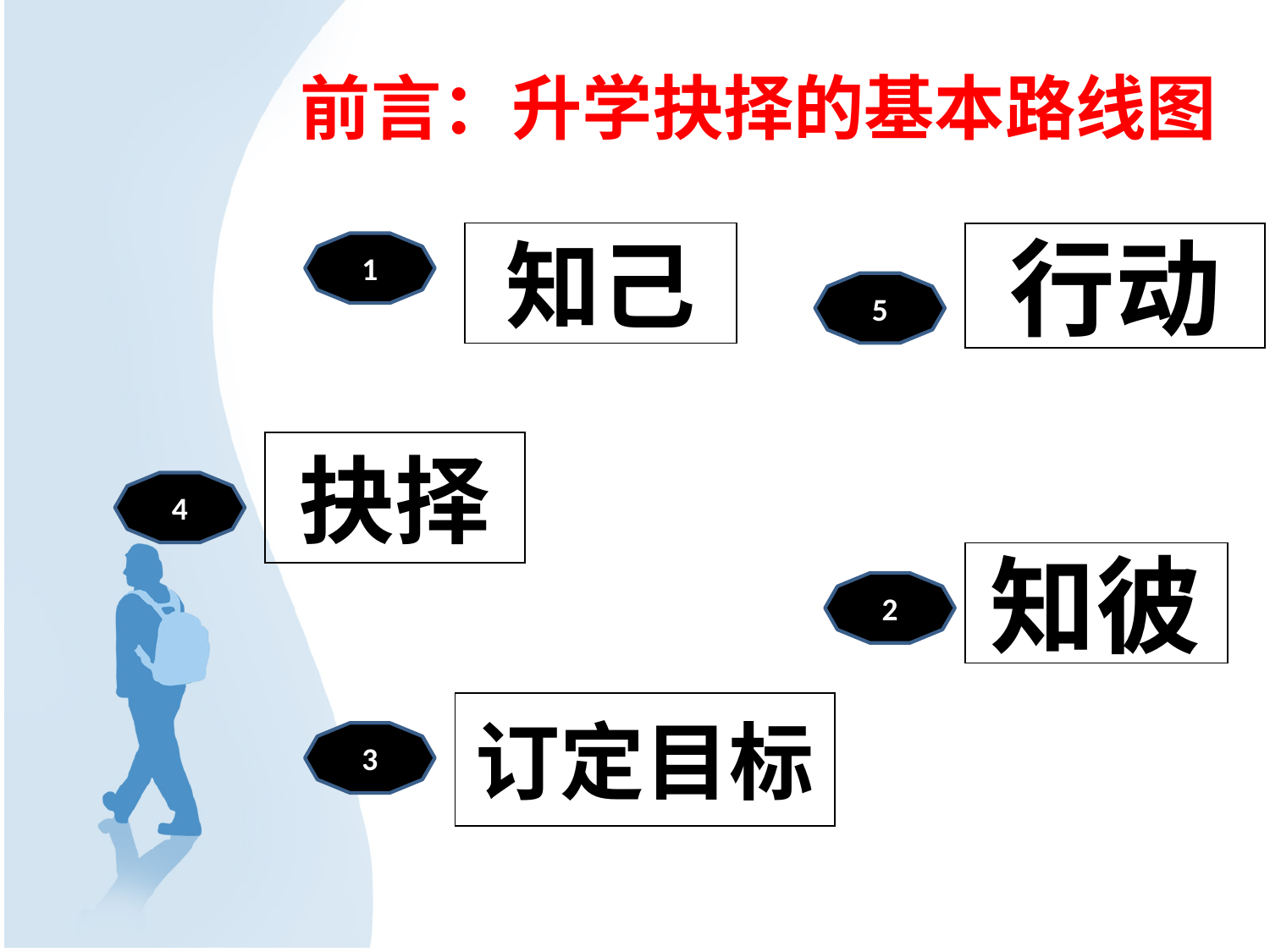

前言：升学抉择的基本路线图
知己
行动
1
5
抉择
4
知彼
2
订定目标
3